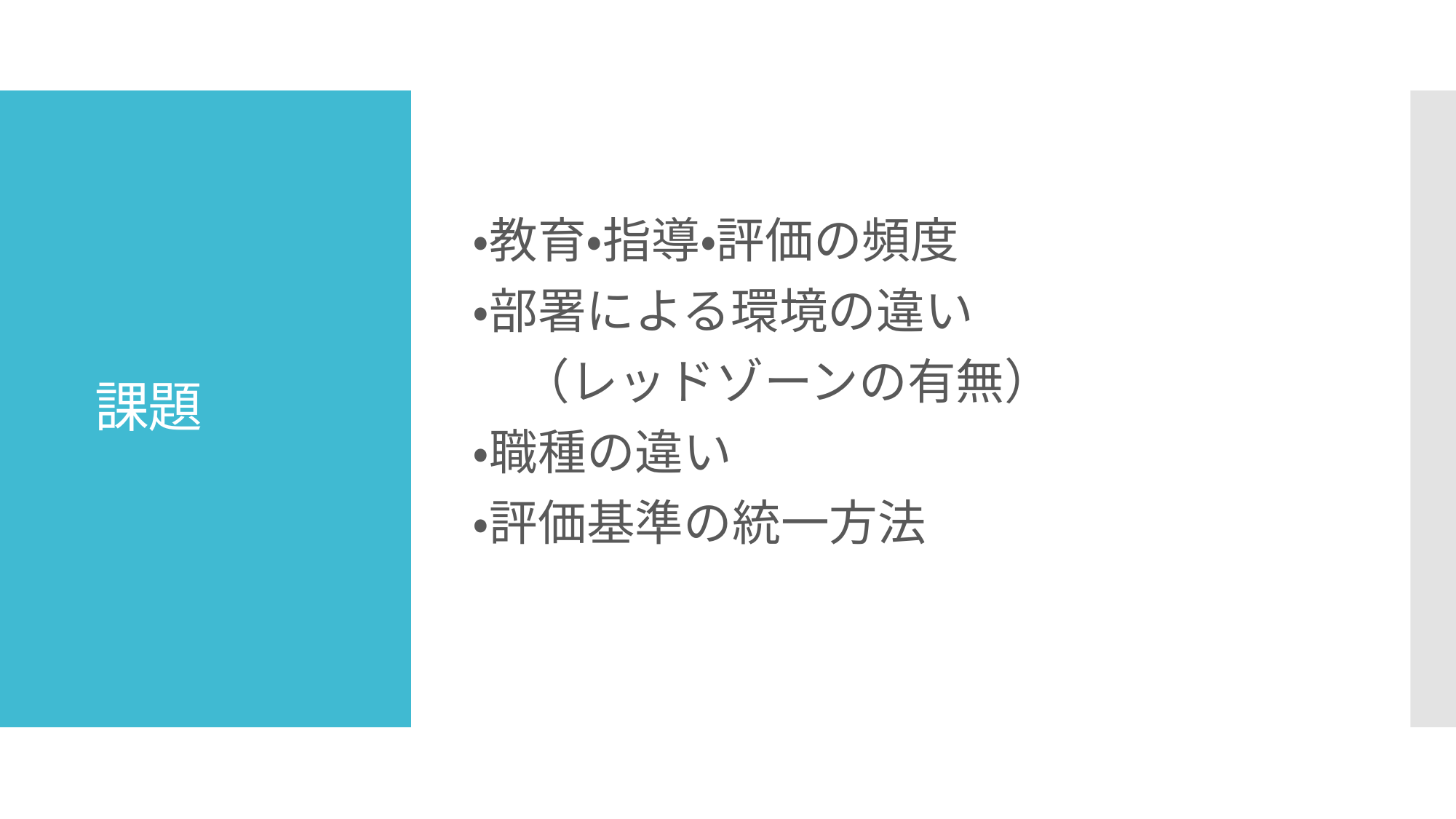

・教育・指導・評価の頻度
・部署による環境の違い
　（レッドゾーンの有無）
・職種の違い
・評価基準の統一方法

# 課題